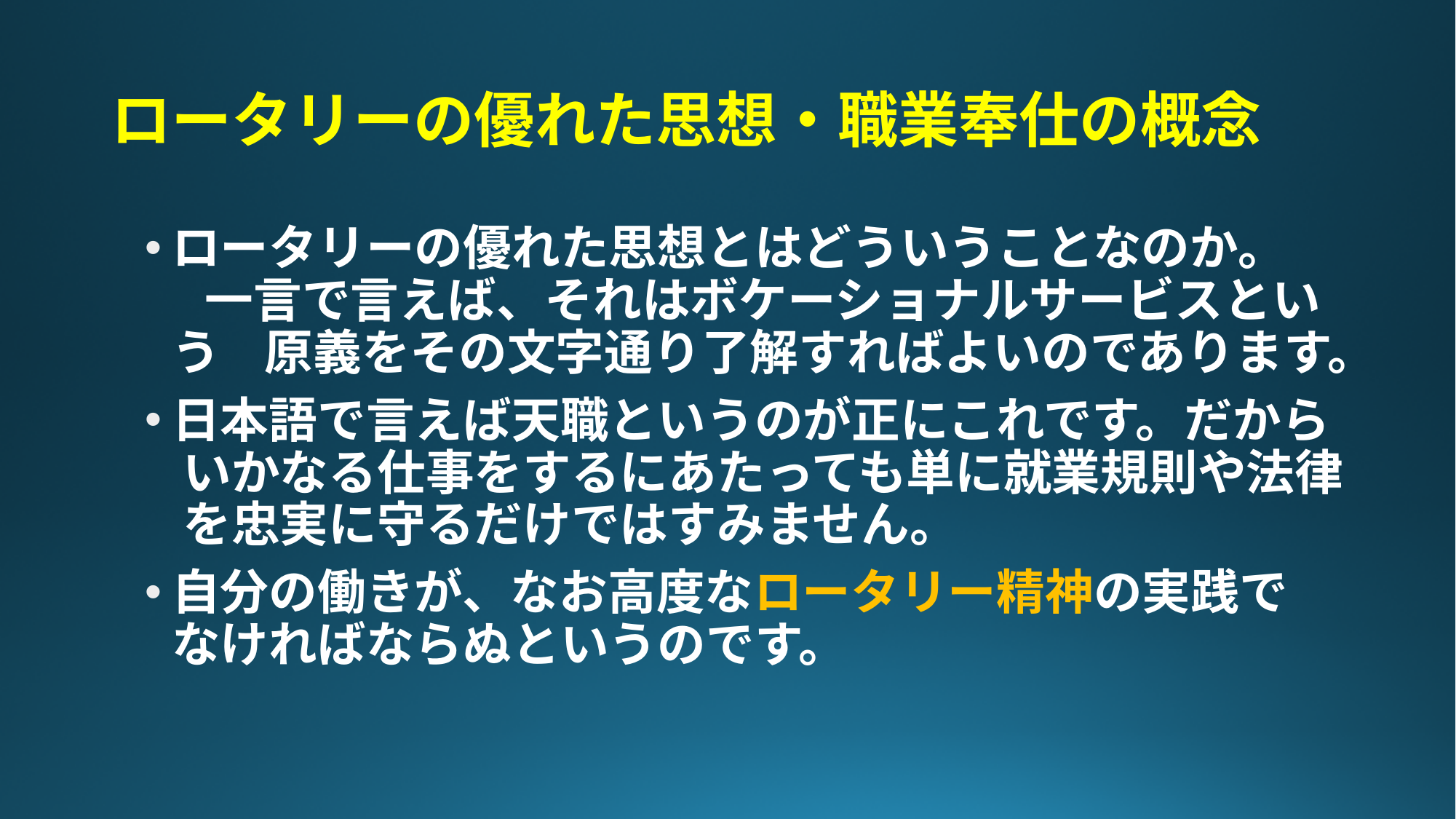

# ロータリーの優れた思想・職業奉仕の概念
ロータリーの優れた思想とはどういうことなのか。         一言で言えば、それはボケーショナルサービスという    原義をその文字通り了解すればよいのであります。
日本語で言えば天職というのが正にこれです。だから   いかなる仕事をするにあたっても単に就業規則や法律  を忠実に守るだけではすみません。
自分の働きが、なお高度なロータリー精神の実践で      なければならぬというのです。